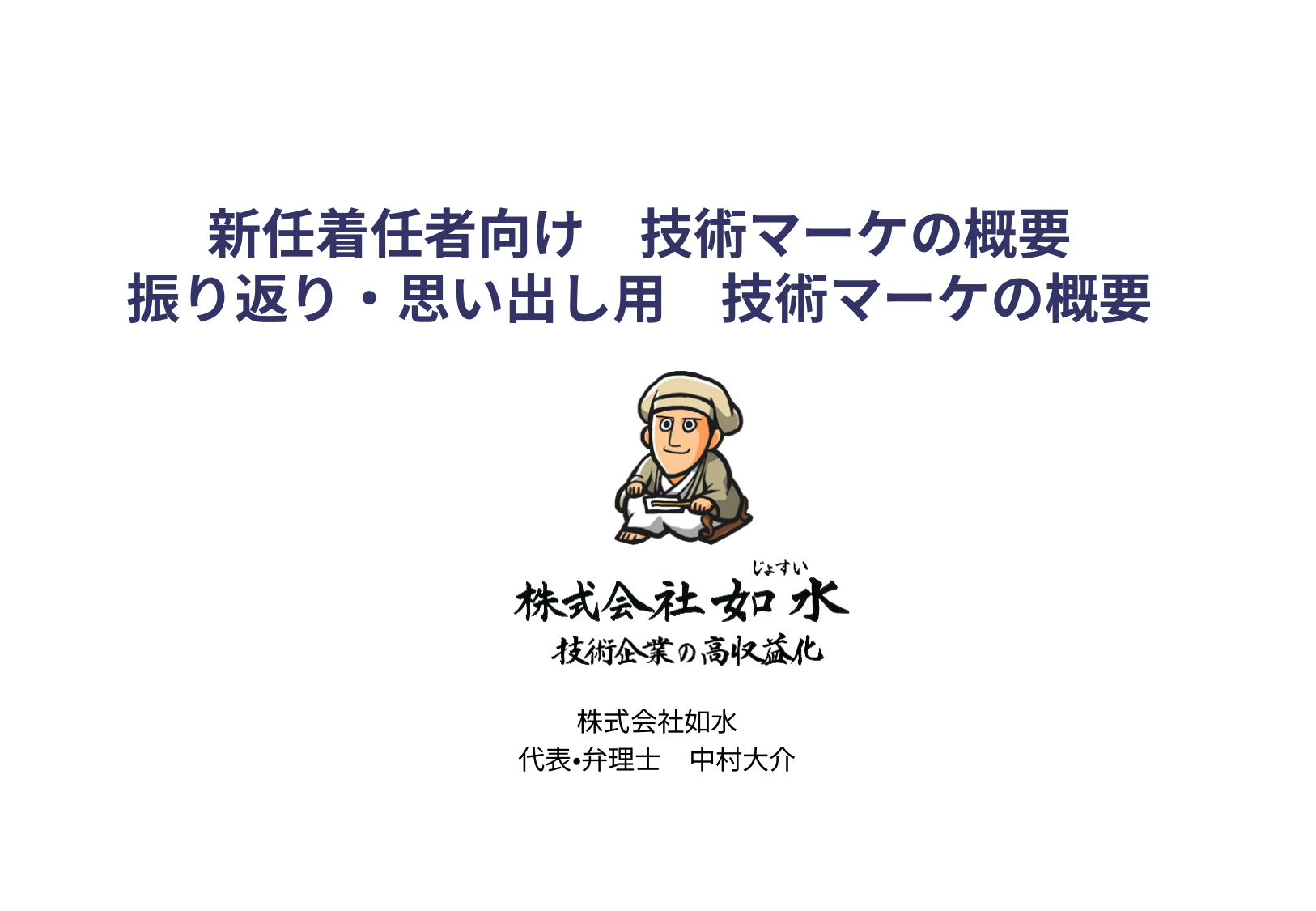

# 新任着任者向け　技術マーケの概要 振り返り・思い出し用　技術マーケの概要
株式会社如水
代表・弁理士　中村大介